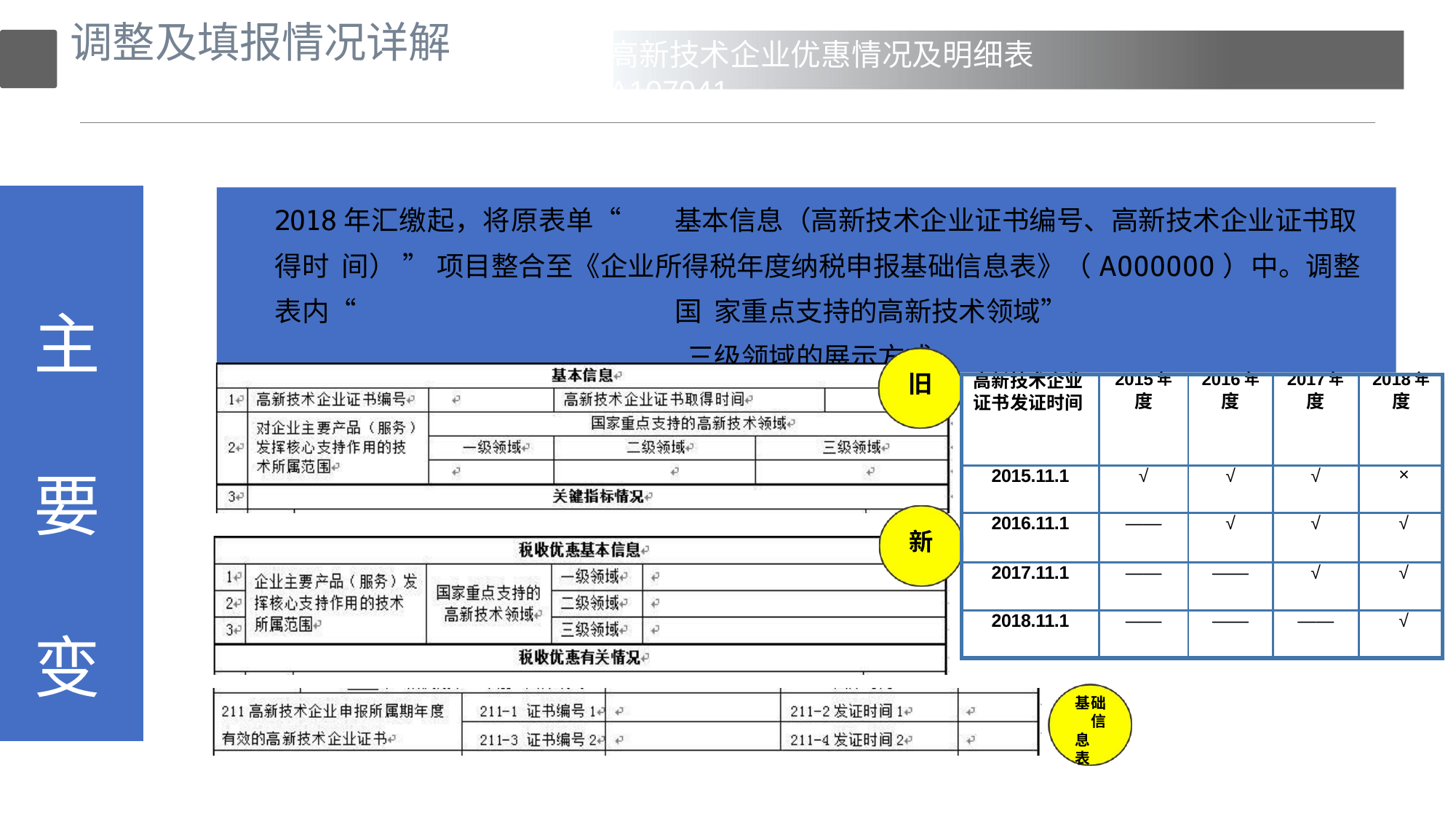

# 调整及填报情况详解

高新技术企业优惠情况及明细表A107041

2018年汇缴起，将原表单“	基本信息（高新技术企业证书编号、高新技术企业证书取得时  间） ” 项目整合至《企业所得税年度纳税申报基础信息表》（A000000）中。调整表内“	国  家重点支持的高新技术领域”		三级领域的展示方式。
主  要  变  化

旧
| 高新技术企业 证书发证时间 | 2015年 度 | 2016年 度 | 2017年 度 | 2018年 度 |
| --- | --- | --- | --- | --- |
| 2015.11.1 | √ | √ | √ | × |
| 2016.11.1 | —— | √ | √ | √ |
| 2017.11.1 | —— | —— | √ | √ |
| 2018.11.1 | —— | —— | —— | √ |

新

基础  信息  表